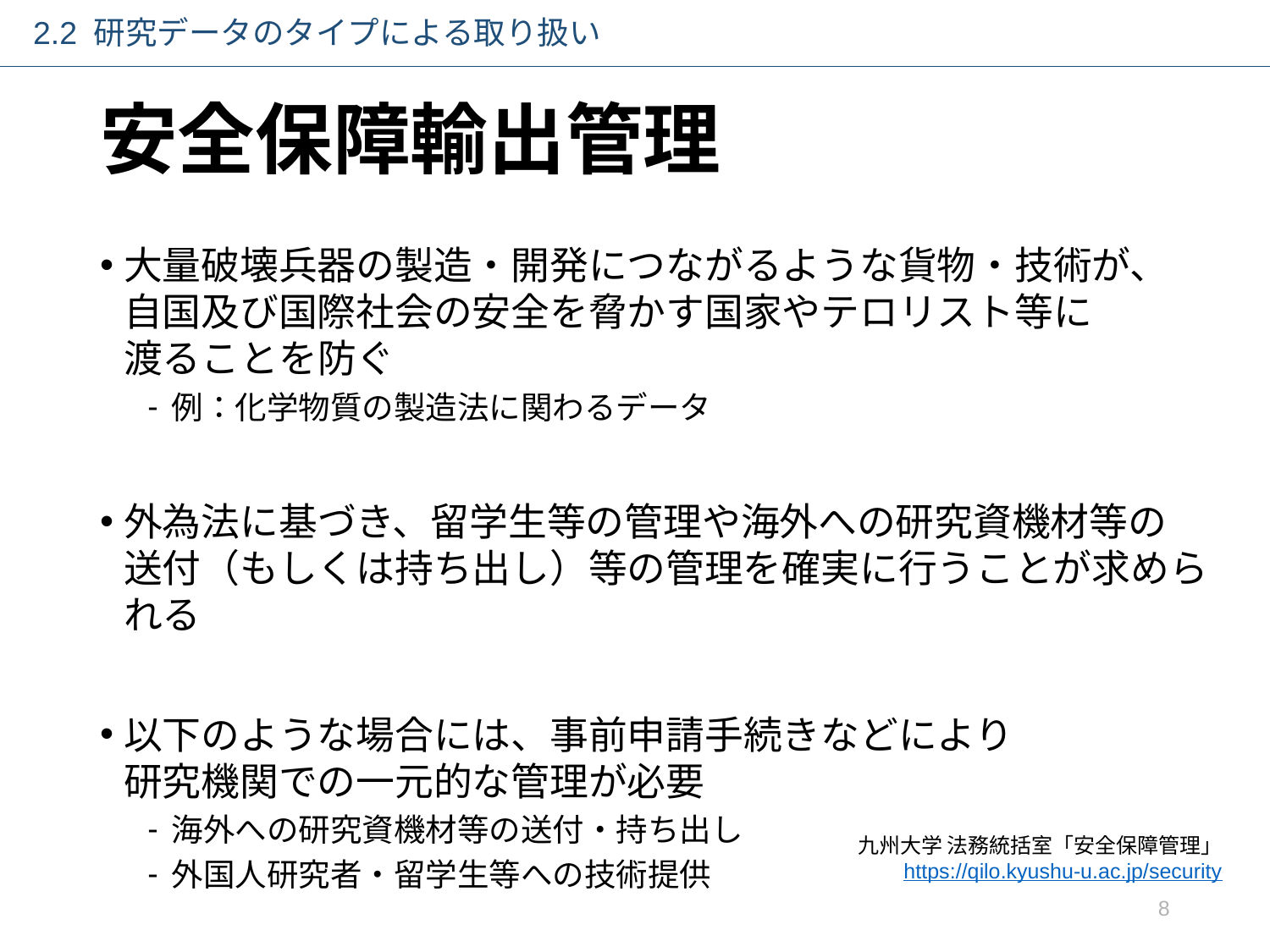

2.2 研究データのタイプによる取り扱い
# 安全保障輸出管理
大量破壊兵器の製造・開発につながるような貨物・技術が、
自国及び国際社会の安全を脅かす国家やテロリスト等に
渡ることを防ぐ
例：化学物質の製造法に関わるデータ

外為法に基づき、留学生等の管理や海外への研究資機材等の
送付（もしくは持ち出し）等の管理を確実に行うことが求められる

以下のような場合には、事前申請手続きなどにより
研究機関での一元的な管理が必要
海外への研究資機材等の送付・持ち出し
外国人研究者・留学生等への技術提供

九州大学 法務統括室「安全保障管理」
https://qilo.kyushu-u.ac.jp/security

8